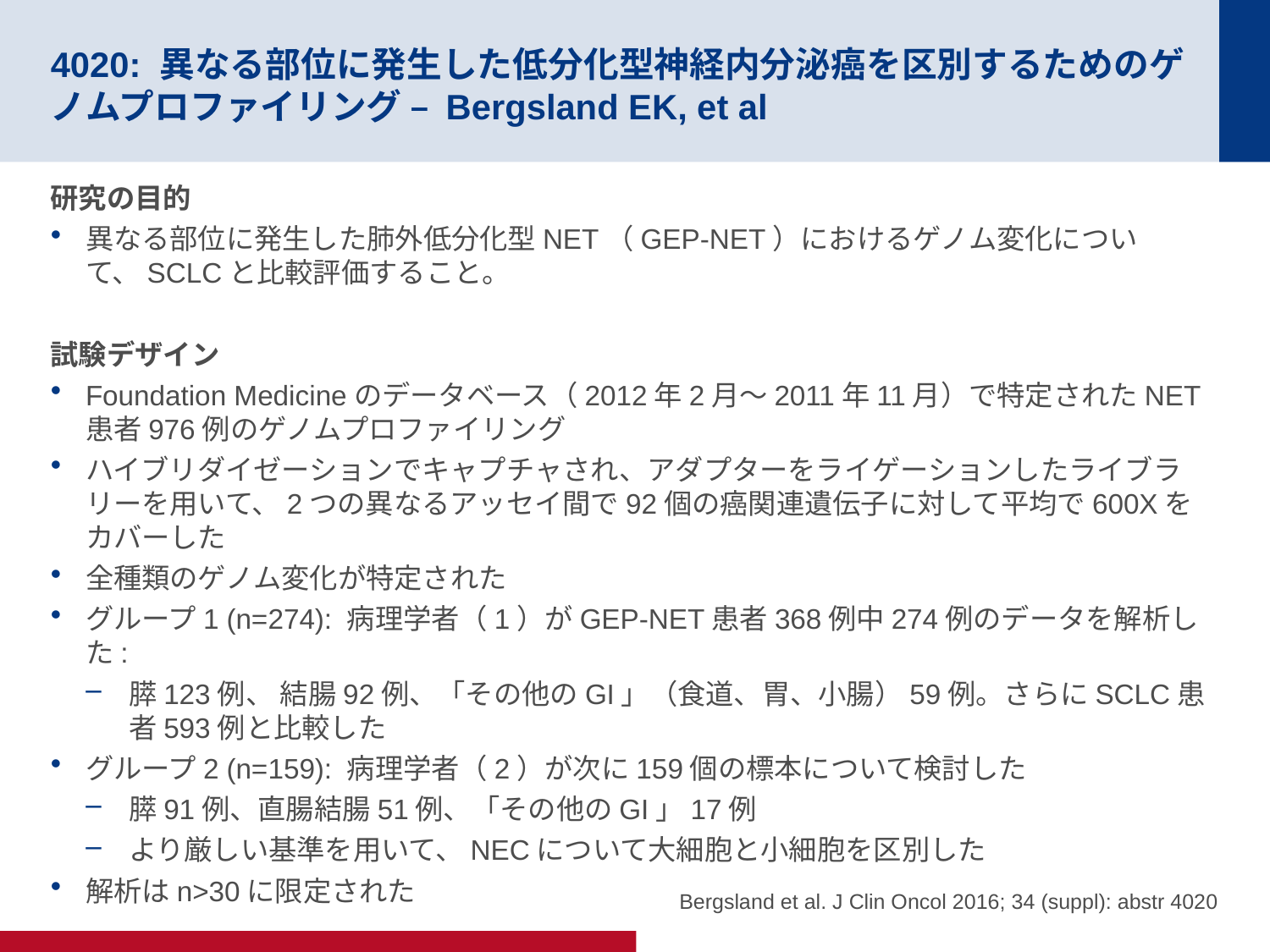

# 4020: 異なる部位に発生した低分化型神経内分泌癌を区別するためのゲノムプロファイリング – Bergsland EK, et al
研究の目的
異なる部位に発生した肺外低分化型NET（GEP-NET）におけるゲノム変化について、SCLCと比較評価すること。

試験デザイン
Foundation Medicineのデータベース（2012年2月～2011年11月）で特定されたNET患者976例のゲノムプロファイリング
ハイブリダイゼーションでキャプチャされ、アダプターをライゲーションしたライブラリーを用いて、2つの異なるアッセイ間で92個の癌関連遺伝子に対して平均で600Xをカバーした
全種類のゲノム変化が特定された
グループ1 (n=274): 病理学者（1）がGEP-NET患者368例中274例のデータを解析した:
膵123例、 結腸92例、「その他のGI」（食道、胃、小腸）59例。さらにSCLC患者593例と比較した
グループ2 (n=159): 病理学者（2）が次に159個の標本について検討した
膵91例、直腸結腸51例、「その他のGI」17例
より厳しい基準を用いて、NECについて大細胞と小細胞を区別した
解析はn>30に限定された
Bergsland et al. J Clin Oncol 2016; 34 (suppl): abstr 4020